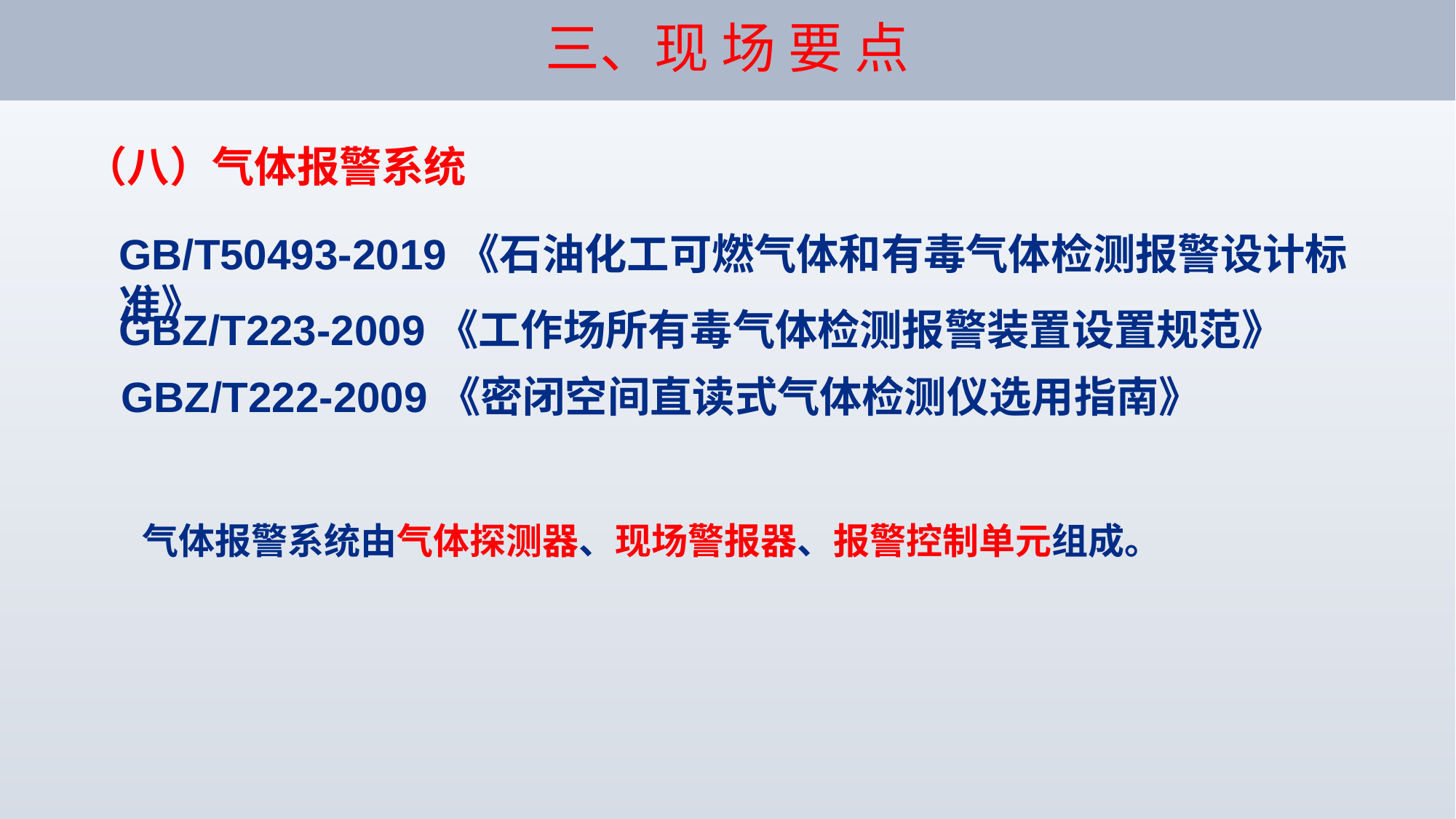

# 三、现 场 要 点
（八）气体报警系统
GB/T50493-2019《石油化工可燃气体和有毒气体检测报警设计标准》
GBZ/T223-2009《工作场所有毒气体检测报警装置设置规范》
GBZ/T222-2009《密闭空间直读式气体检测仪选用指南》
 气体报警系统由气体探测器、现场警报器、报警控制单元组成。